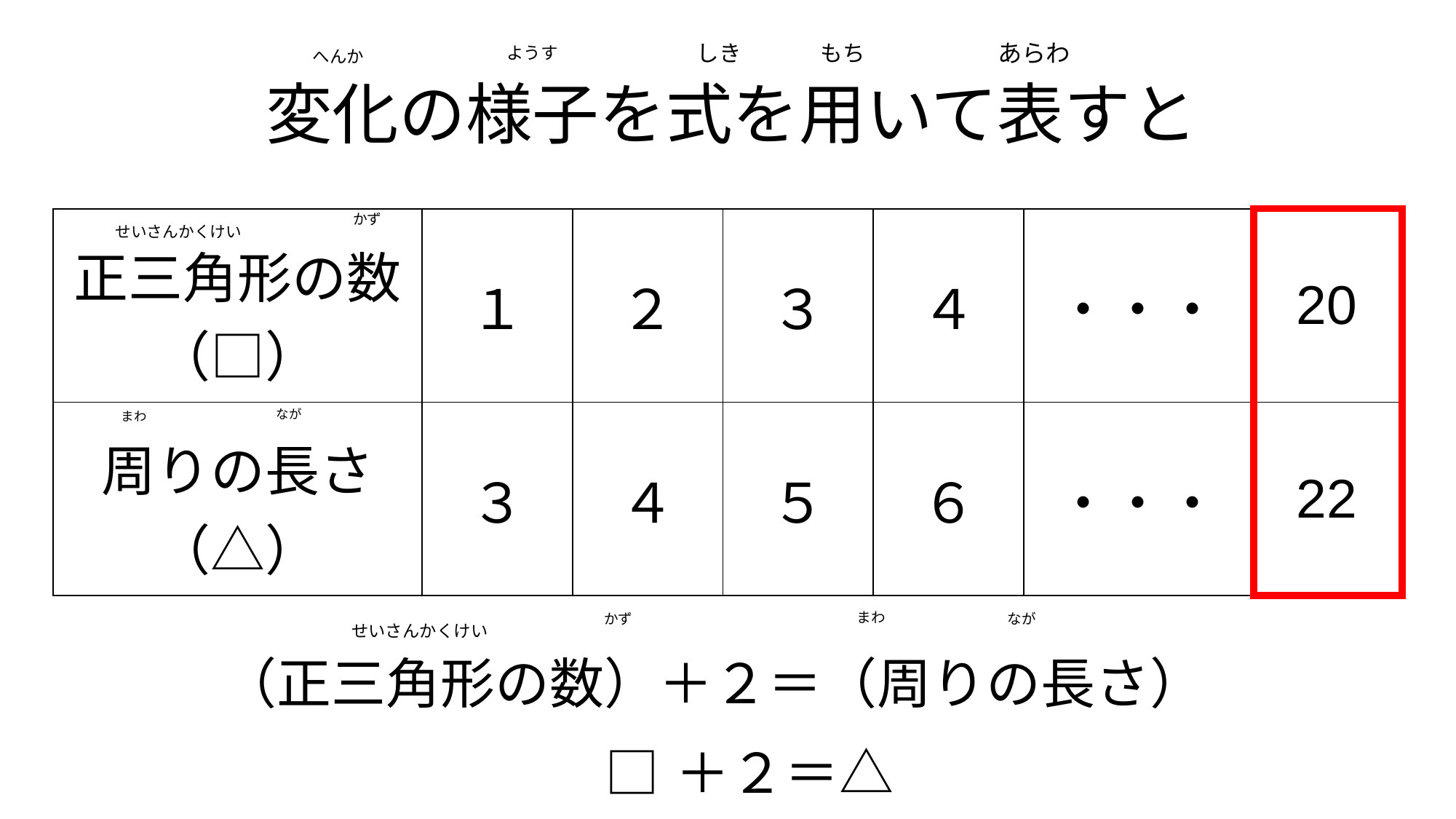

ようす
　しき
　もち
　へんか
　あらわ
# 変化の様子を式を用いて表すと
　せいさんかくけい
　かず
| 正三角形の数（□） | １ | ２ | ３ | ４ | ・・・ | 20 |
| --- | --- | --- | --- | --- | --- | --- |
| 周りの長さ（△） | ３ | ４ | ５ | ６ | ・・・ | 22 |

　なが
　まわ
　まわ
　せいさんかくけい
　なが
　かず
（正三角形の数）＋２＝（周りの長さ）
□＋２＝△